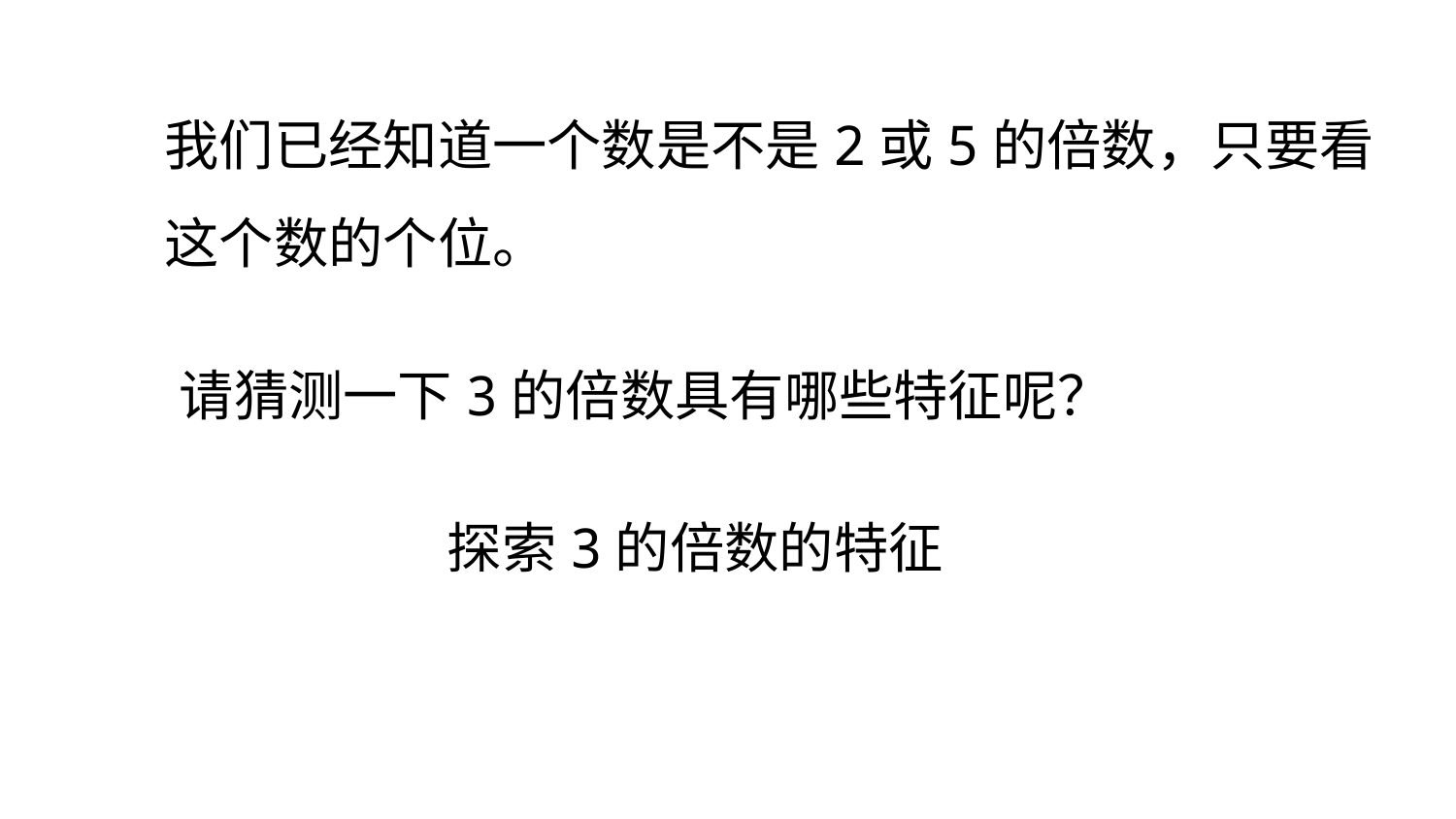

我们已经知道一个数是不是2或5的倍数，只要看这个数的个位。
请猜测一下3的倍数具有哪些特征呢？
探索3的倍数的特征